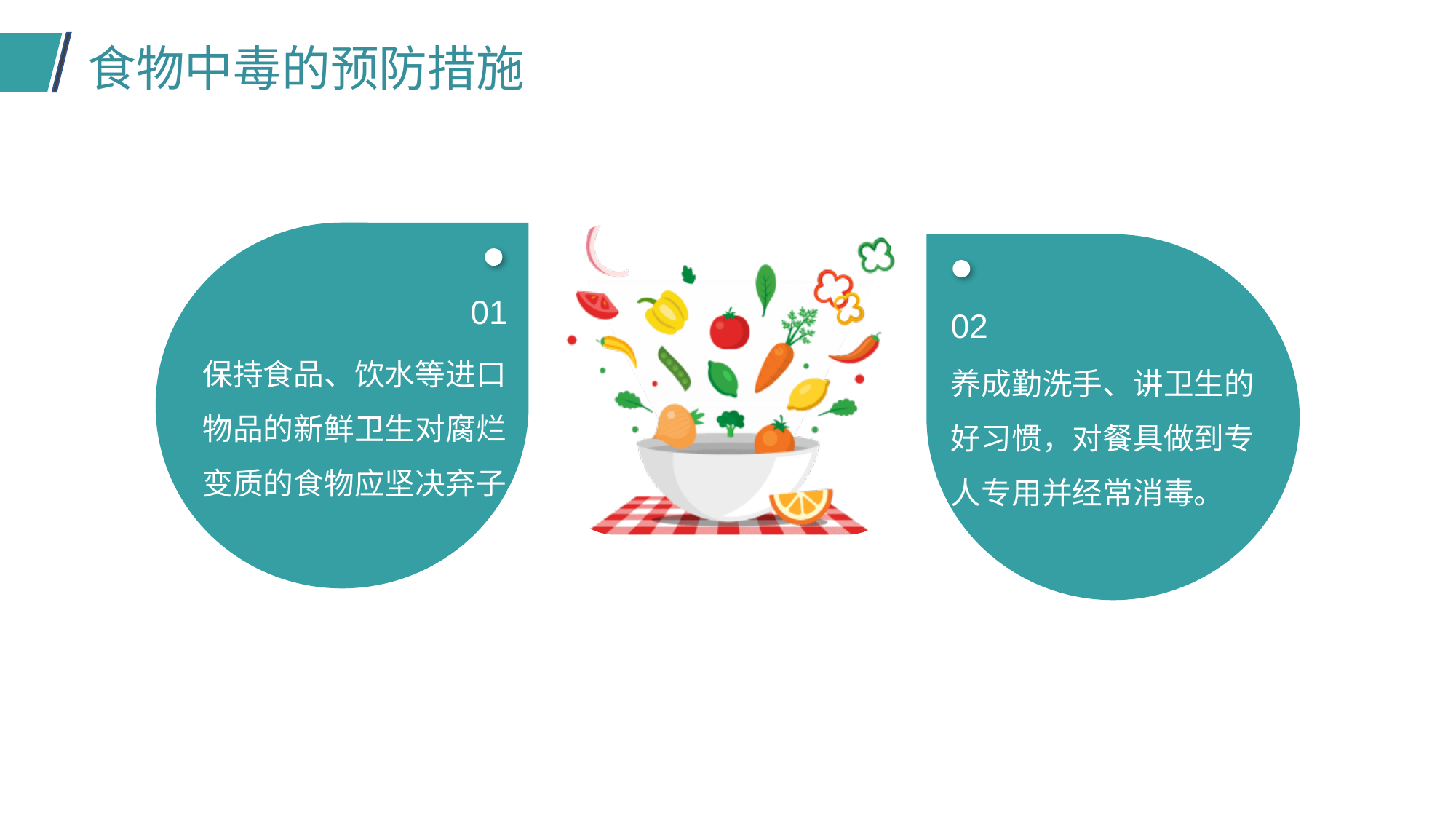

BY YUSHEN
食物中毒的预防措施

01
保持食品、饮水等进口物品的新鲜卫生对腐烂变质的食物应坚决弃子。

02
养成勤洗手、讲卫生的好习惯，对餐具做到专人专用并经常消毒。